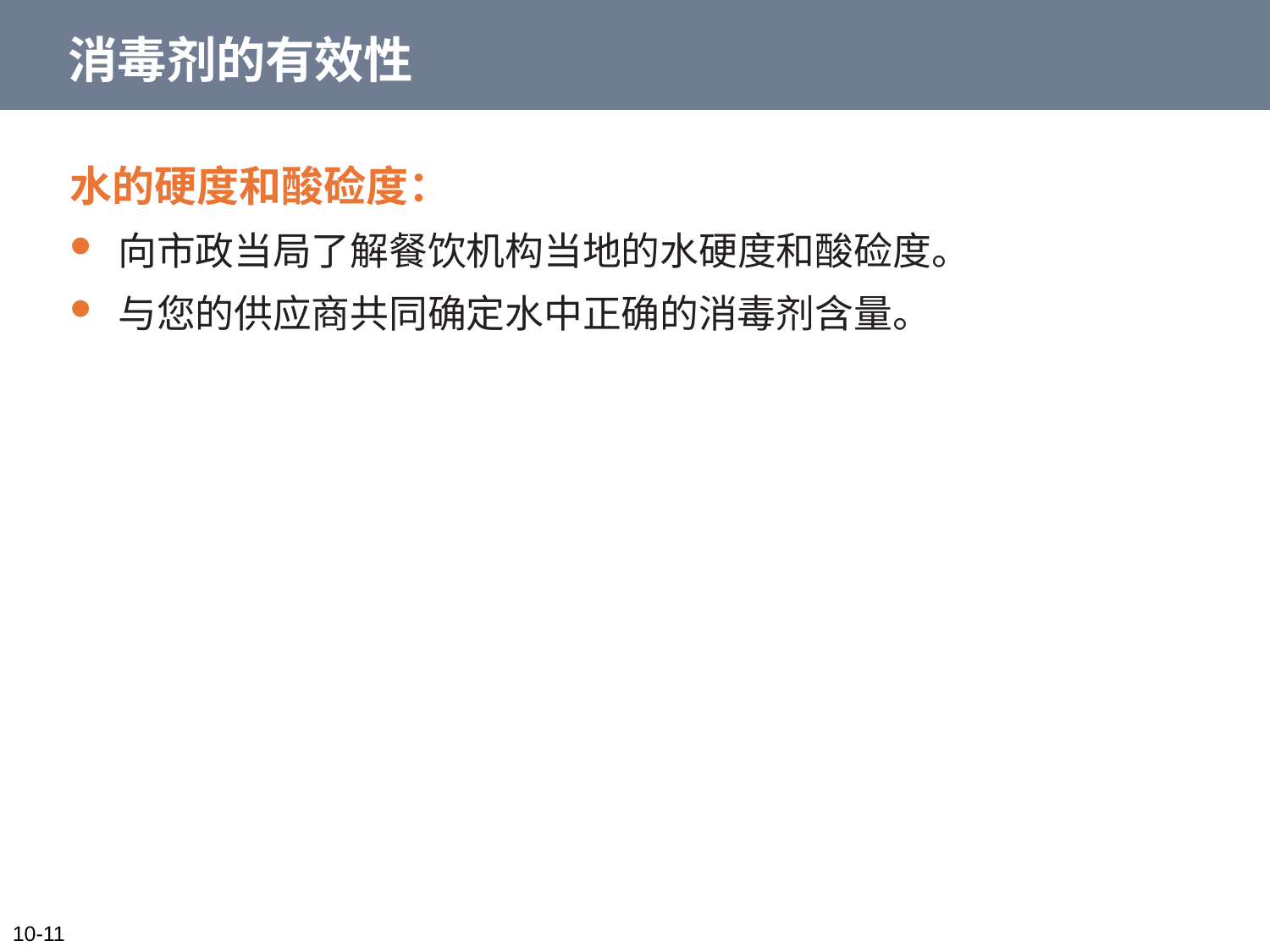

# 消毒剂的有效性
水的硬度和酸硷度：
向市政当局了解餐饮机构当地的水硬度和酸硷度。
与您的供应商共同确定水中正确的消毒剂含量。
10-11